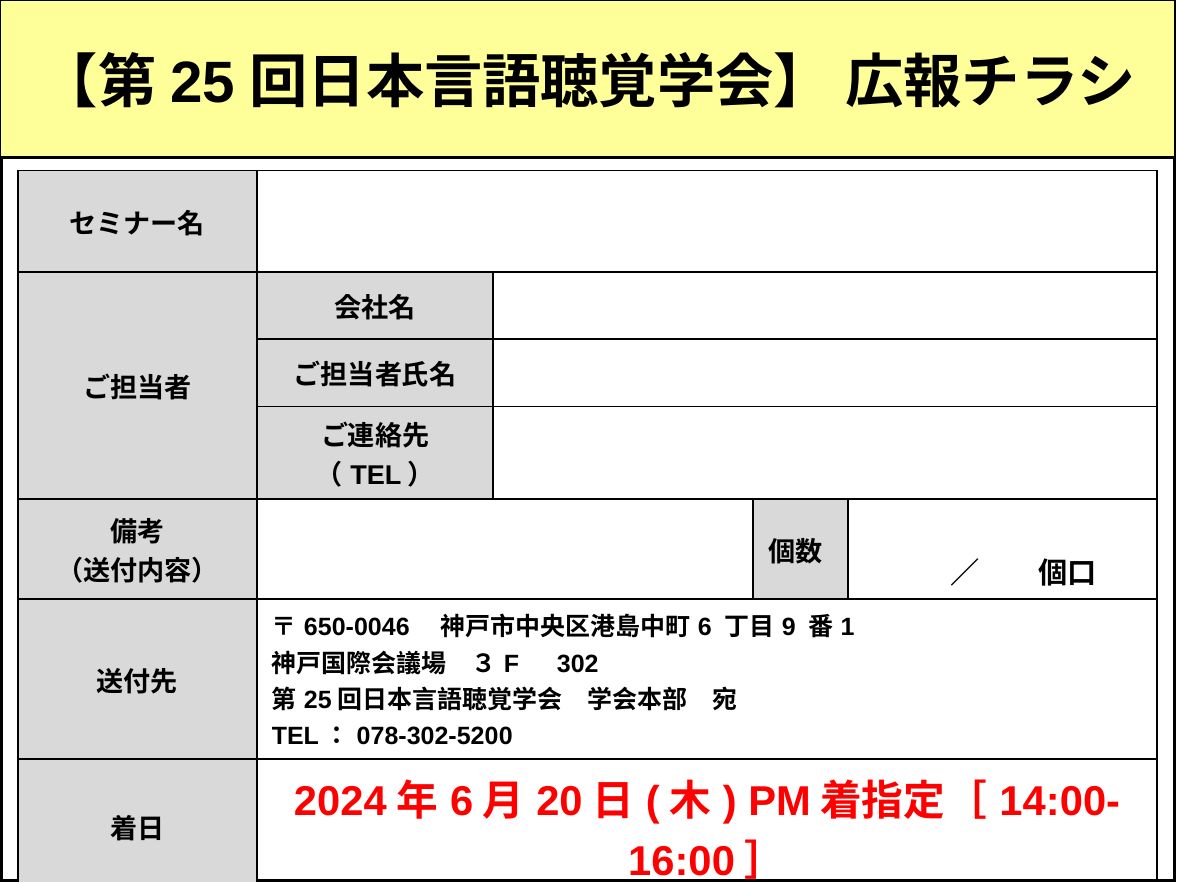

【第25回日本言語聴覚学会】 広報チラシ
| セミナー名 |  |  |  |  |
| --- | --- | --- | --- | --- |
| ご担当者 | 会社名 |  |  |  |
|  | ご担当者氏名 |  |  |  |
|  | ご連絡先（TEL） |  |  |  |
| 備考 （送付内容） |  |  | 個数 | ／　　個口 |
| 送付先 | 〒650-0046　神戸市中央区港島中町6 丁目9 番1　 神戸国際会議場　３F　302 第25回日本言語聴覚学会　学会本部　宛 TEL：078-302-5200 |  |  |  |
| 着日 | 2024年6月20日(木) PM着指定［14:00-16:00］ |  |  |  |
| ※必要事項を全てご記入の上、必ず荷物側面の見えやすい場所に全ての荷物に貼付してください。 ※本送付状はカラーで印刷をお願いします。 |  |  |  |  |